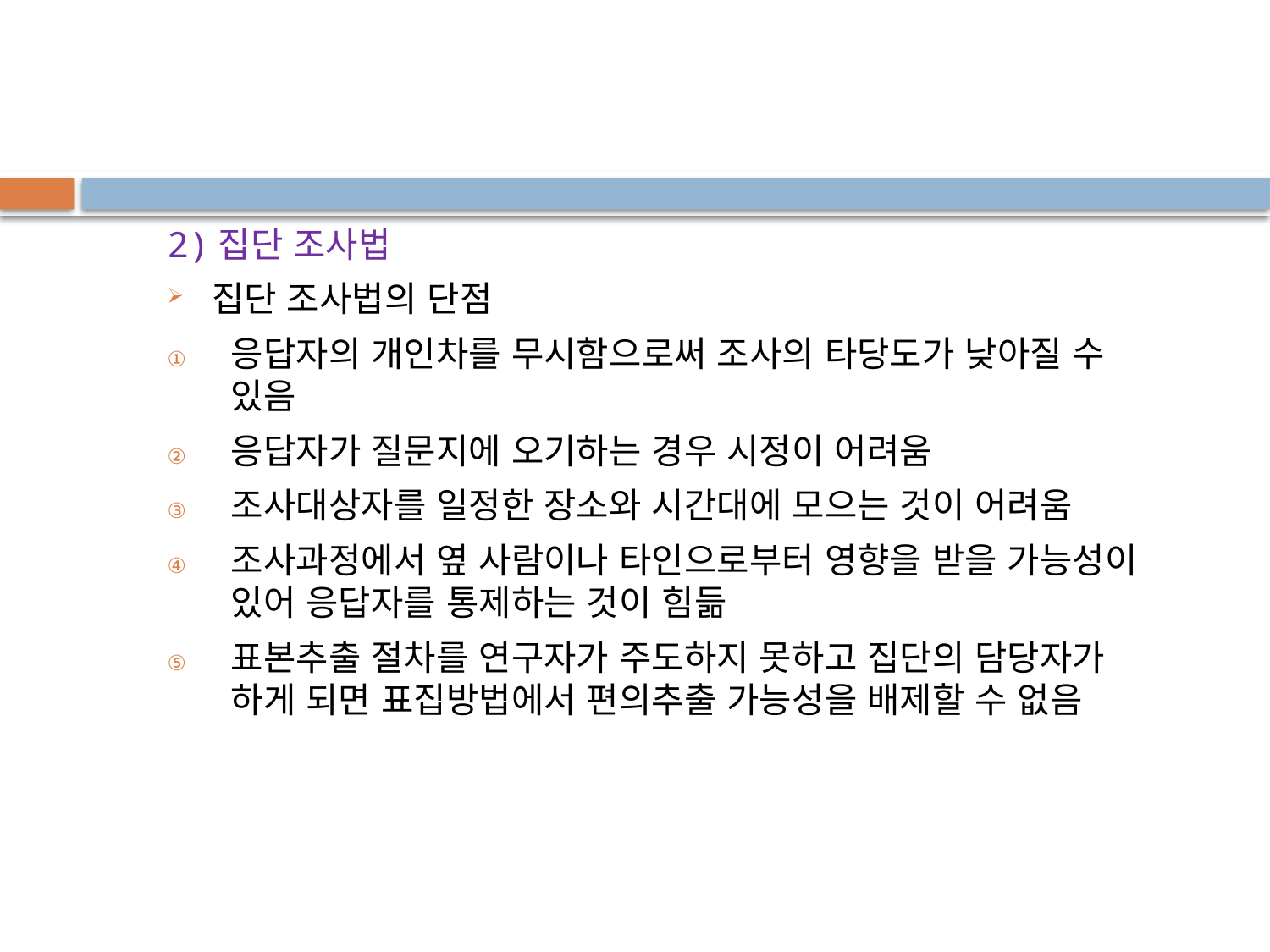

2)집단 조사법
집단 조사법의 단점
응답자의 개인차를 무시함으로써 조사의 타당도가 낮아질 수 있음
응답자가 질문지에 오기하는 경우 시정이 어려움
조사대상자를 일정한 장소와 시간대에 모으는 것이 어려움
조사과정에서 옆 사람이나 타인으로부터 영향을 받을 가능성이 있어 응답자를 통제하는 것이 힘듦
표본추출 절차를 연구자가 주도하지 못하고 집단의 담당자가 하게 되면 표집방법에서 편의추출 가능성을 배제할 수 없음